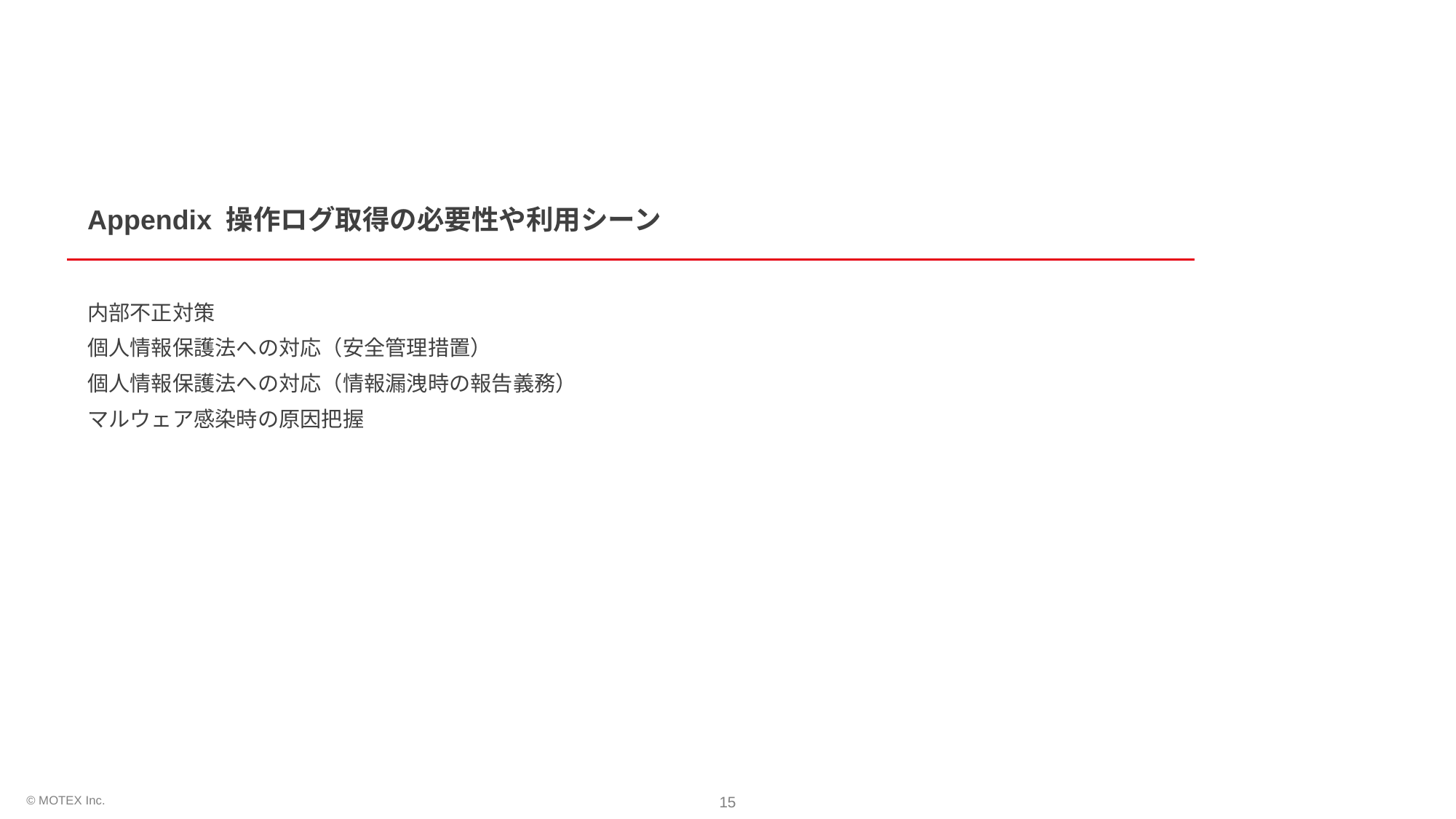

Appendix 操作ログ取得の必要性や利用シーン
内部不正対策
個人情報保護法への対応（安全管理措置）
個人情報保護法への対応（情報漏洩時の報告義務）
マルウェア感染時の原因把握